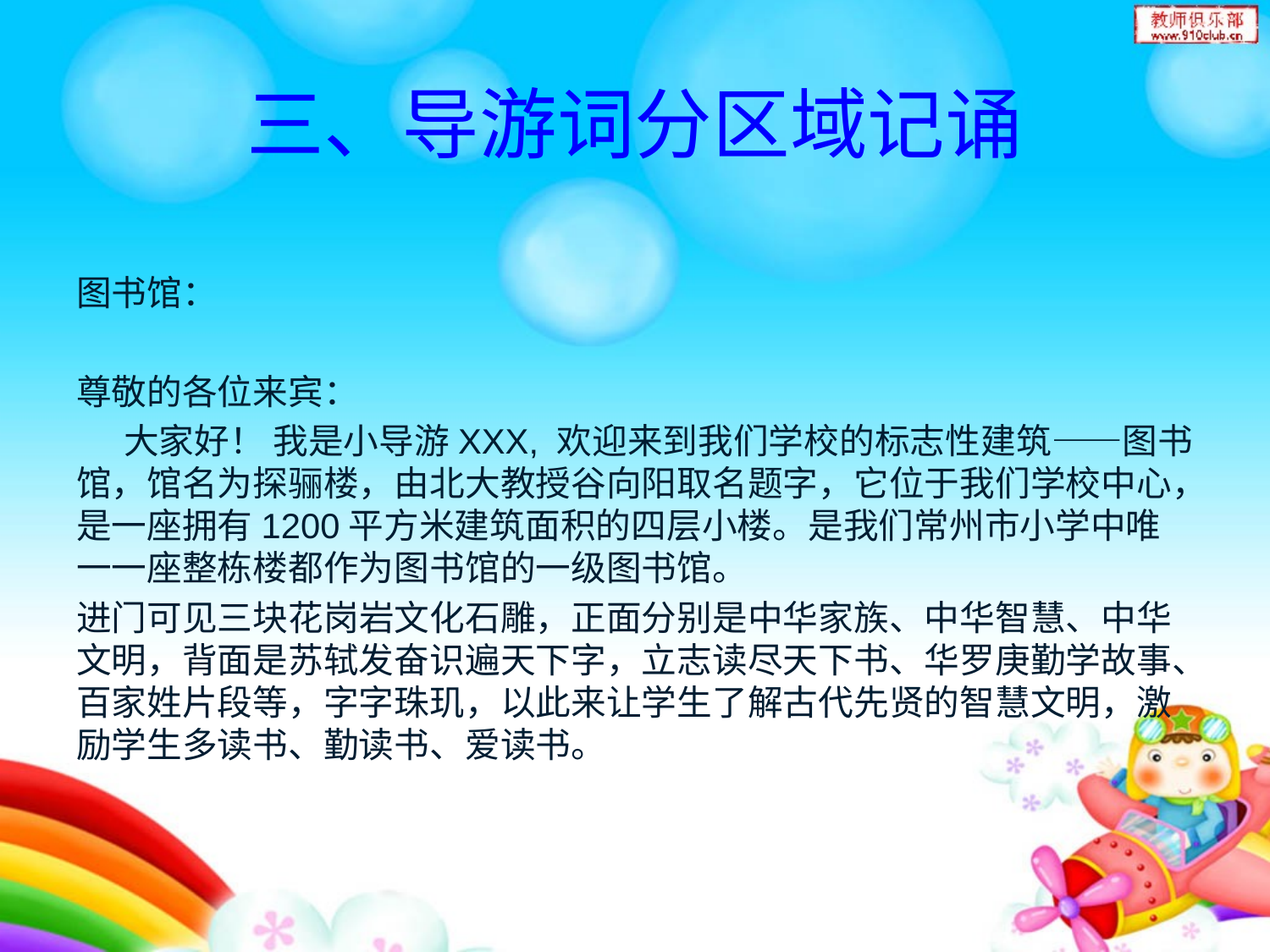

# 三、导游词分区域记诵
图书馆：

尊敬的各位来宾：
     大家好！ 我是小导游XXX, 欢迎来到我们学校的标志性建筑——图书馆，馆名为探骊楼，由北大教授谷向阳取名题字，它位于我们学校中心，是一座拥有1200平方米建筑面积的四层小楼。是我们常州市小学中唯一一座整栋楼都作为图书馆的一级图书馆。
进门可见三块花岗岩文化石雕，正面分别是中华家族、中华智慧、中华文明，背面是苏轼发奋识遍天下字，立志读尽天下书、华罗庚勤学故事、百家姓片段等，字字珠玑，以此来让学生了解古代先贤的智慧文明，激励学生多读书、勤读书、爱读书。